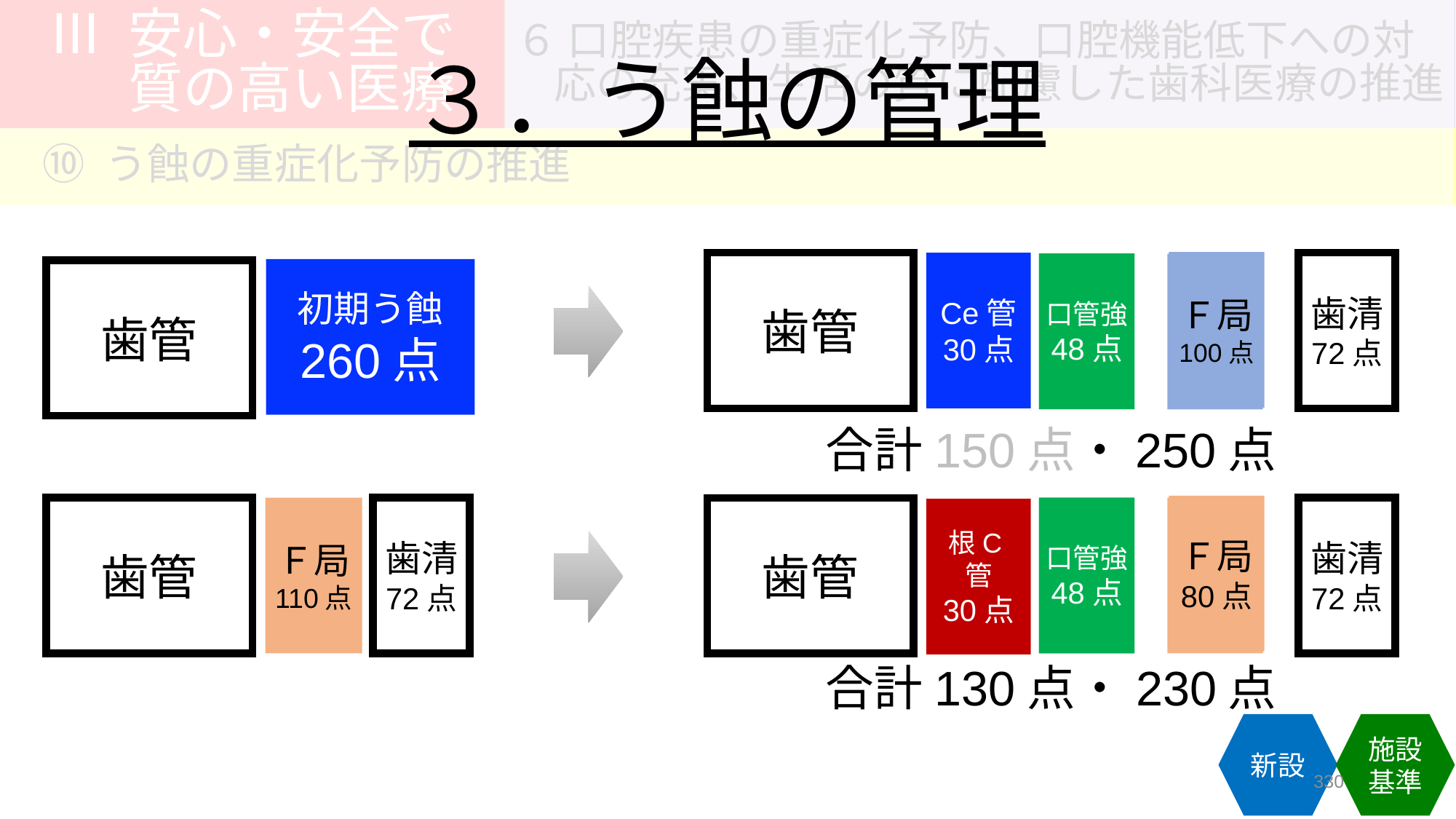

Ⅲ 安心・安全で
質の高い医療
３．う蝕の管理
６ 口腔疾患の重症化予防、口腔機能低下への対
応の充実、生活の質に配慮した歯科医療の推進
⑩ う蝕の重症化予防の推進
Ｆ局
100点
Ce管
30点
根C管
30点
口管強
48点
口管強
48点
歯清
72点
歯清
72点
エナメル質初期う蝕管理料
30点
根面う蝕管理料
30点
歯管
歯管
口腔管理体制強化加算
48点
口腔管理体制強化加算
48点
Ｆ局
100点
初期う蝕
260点
歯管

合計150点・250点
Ｆ局
80点
歯清
72点
Ｆ局
80点
Ｆ局
110点
歯管
合計130点・230点
新設
施設基準
330